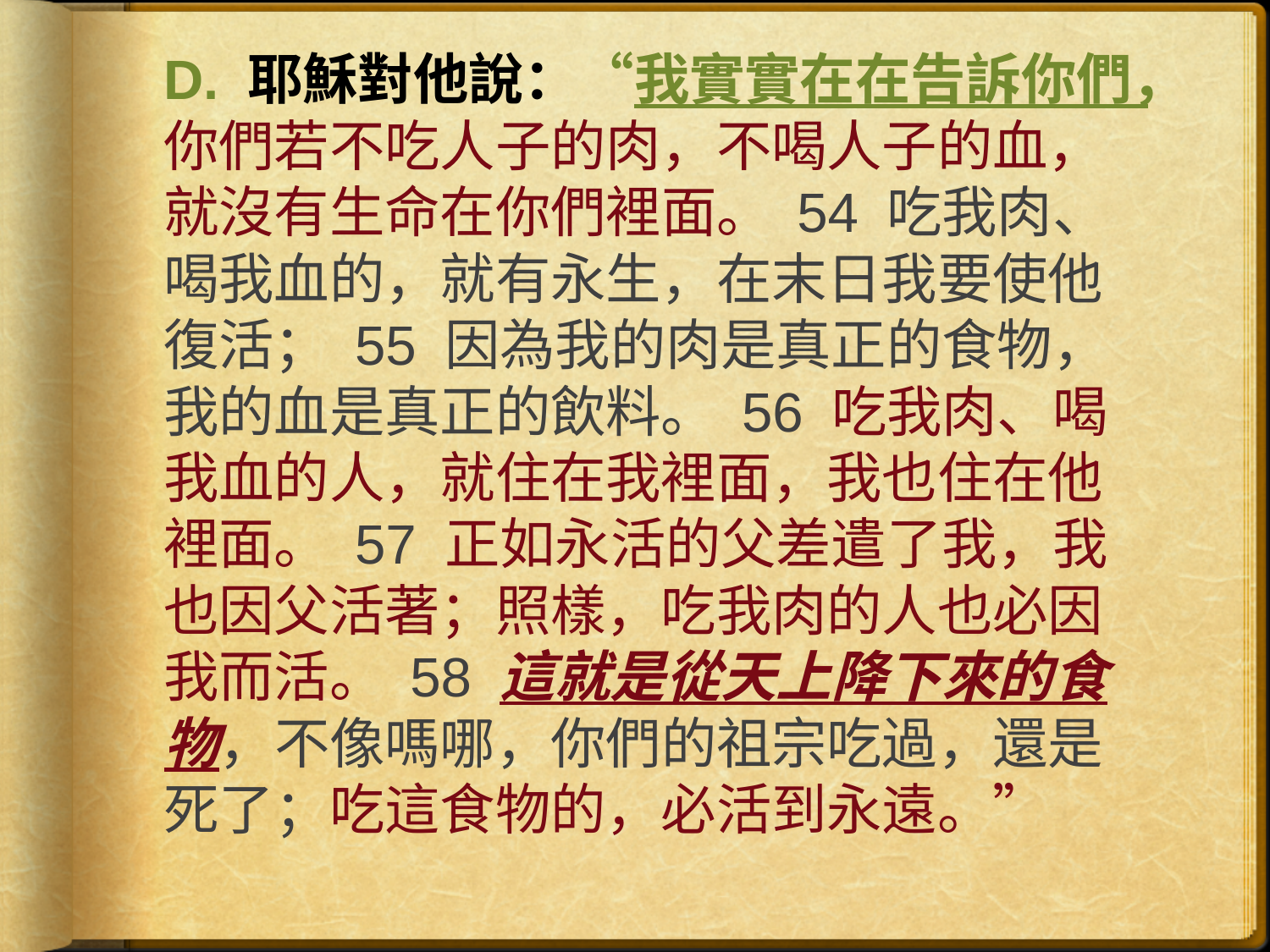

#
D. 耶穌對他說：“我實實在在告訴你們，你們若不吃人子的肉，不喝人子的血，就沒有生命在你們裡面。 54 吃我肉、喝我血的，就有永生，在末日我要使他復活； 55 因為我的肉是真正的食物，我的血是真正的飲料。 56 吃我肉、喝我血的人，就住在我裡面，我也住在他裡面。 57 正如永活的父差遣了我，我也因父活著；照樣，吃我肉的人也必因我而活。 58 這就是從天上降下來的食物，不像嗎哪，你們的祖宗吃過，還是死了；吃這食物的，必活到永遠。”